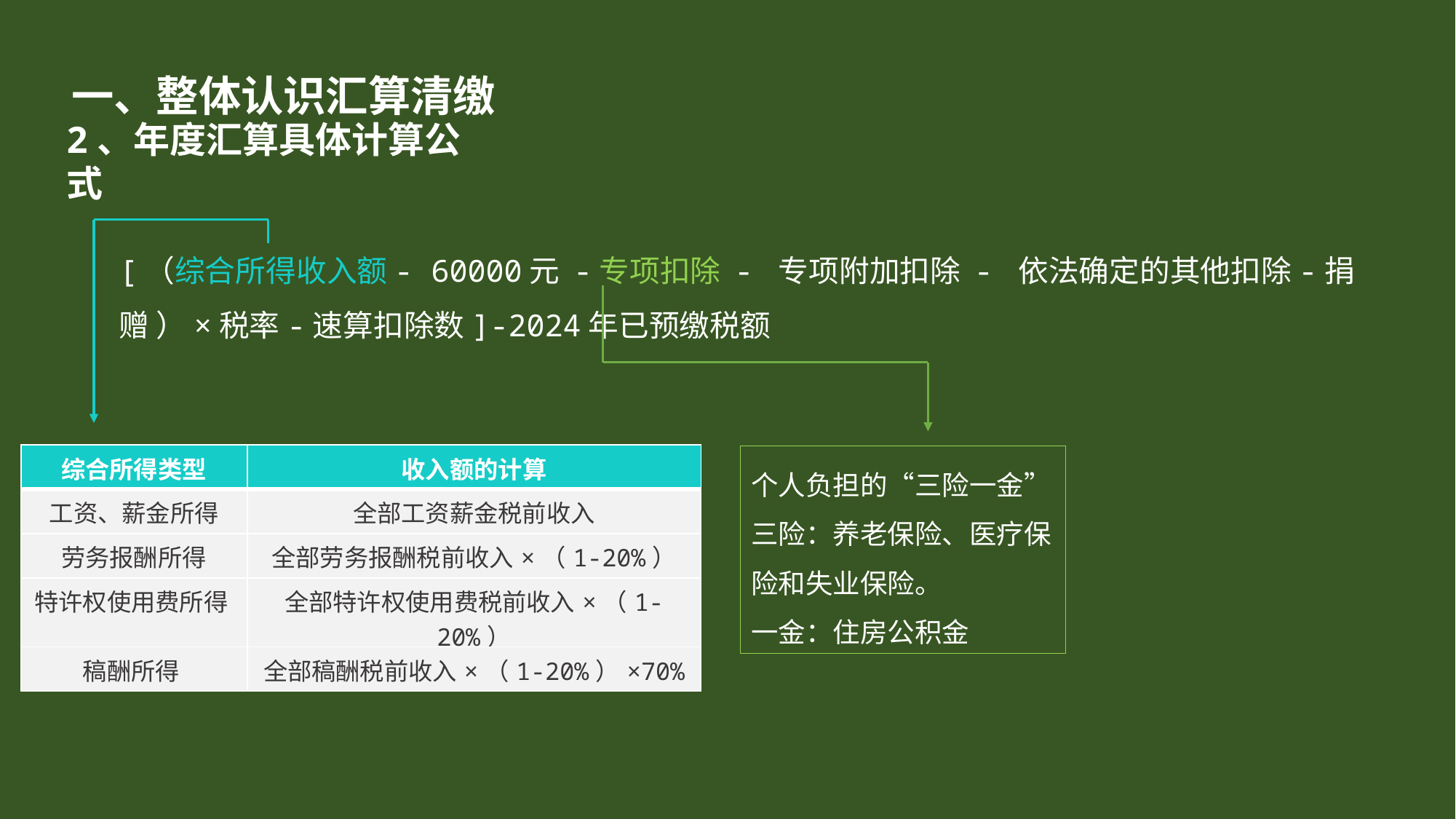

一、整体认识汇算清缴
2、年度汇算具体计算公式

[（综合所得收入额- 60000元 -专项扣除 - 专项附加扣除 - 依法确定的其他扣除-捐赠 ）×税率-速算扣除数]-2024年已预缴税额
| 综合所得类型 | 收入额的计算 |
| --- | --- |
| 工资、薪金所得 | 全部工资薪金税前收入 |
| 劳务报酬所得 | 全部劳务报酬税前收入×（1-20%） |
| 特许权使用费所得 | 全部特许权使用费税前收入×（1-20%） |
| 稿酬所得 | 全部稿酬税前收入×（1-20%）×70% |
个人负担的“三险一金”
三险：养老保险、医疗保险和失业保险。
一金：住房公积金